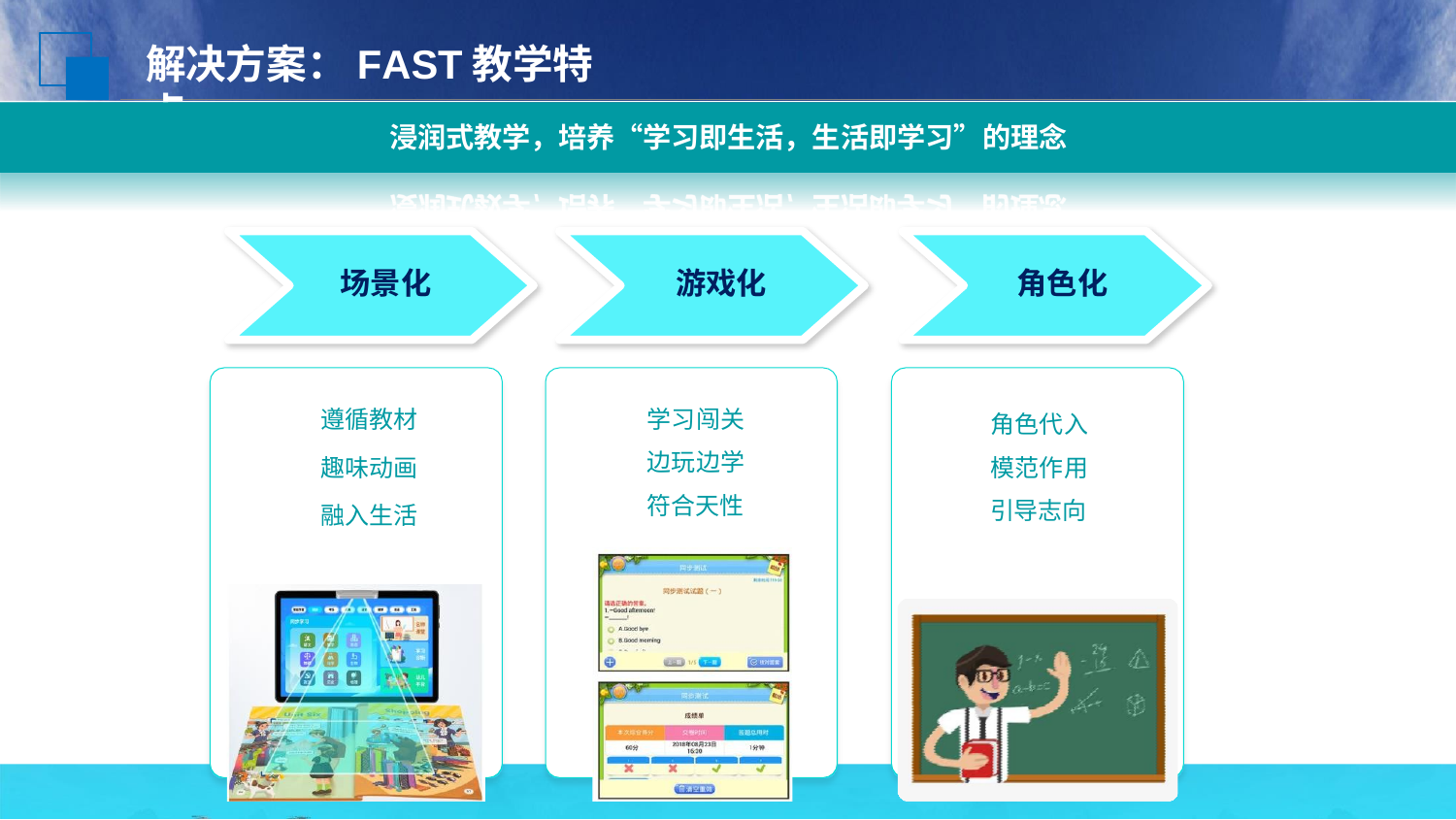

# 解决方案：FAST教学特点

浸润式教学，培养“学习即生活，生活即学习”的理念

游戏化
场景化
角色化

学习闯关 边玩边学 符合天性
角色代入 模范作用 引导志向
遵循教材
趣味动画
融入生活